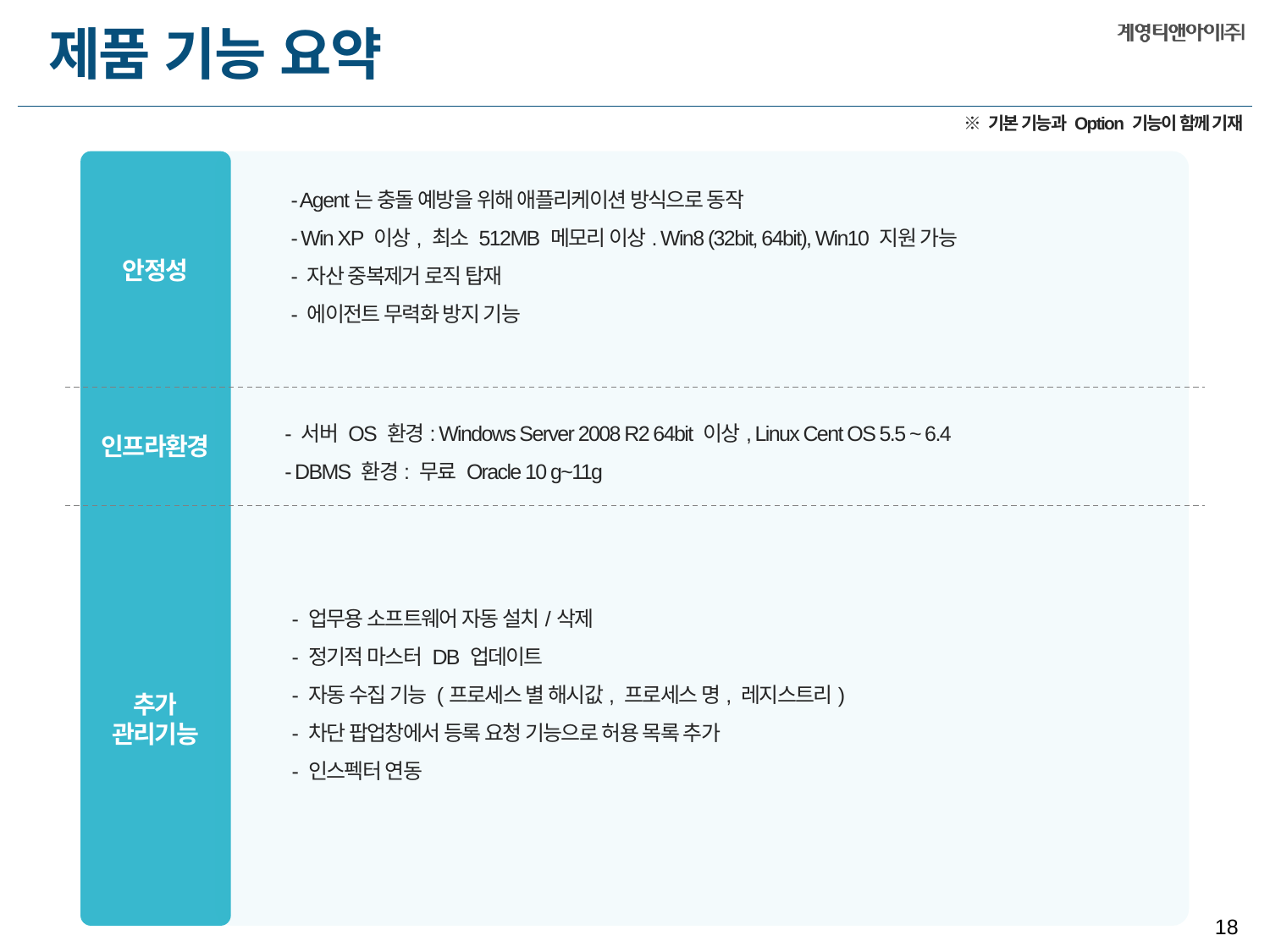

제품 기능 요약
※ 기본 기능과 Option 기능이 함께 기재

- Agent는 충돌 예방을 위해 애플리케이션 방식으로 동작
- Win XP 이상, 최소 512MB 메모리 이상. Win8 (32bit, 64bit), Win10 지원 가능
- 자산 중복제거 로직 탑재
- 에이전트 무력화 방지 기능
안정성
- 서버 OS 환경: Windows Server 2008 R2 64bit 이상, Linux Cent OS 5.5 ~ 6.4
- DBMS 환경: 무료 Oracle 10 g~11g
인프라환경
- 업무용 소프트웨어 자동 설치/삭제
- 정기적 마스터 DB 업데이트
- 자동 수집 기능 (프로세스 별 해시값, 프로세스 명, 레지스트리)
- 차단 팝업창에서 등록 요청 기능으로 허용 목록 추가
- 인스펙터 연동
추가
관리기능
18